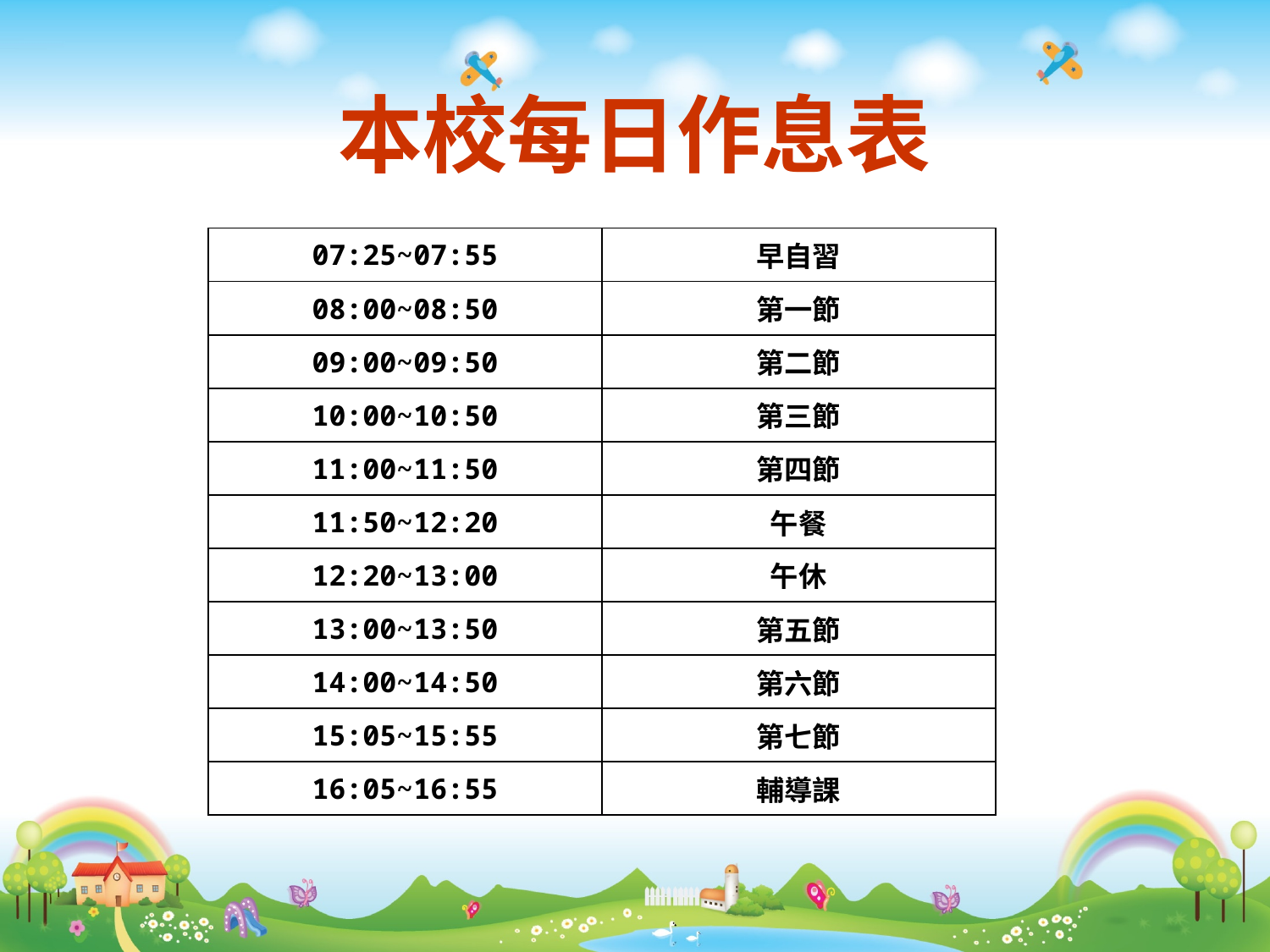

# 本校每日作息表
| 07:25~07:55 | 早自習 |
| --- | --- |
| 08:00~08:50 | 第一節 |
| 09:00~09:50 | 第二節 |
| 10:00~10:50 | 第三節 |
| 11:00~11:50 | 第四節 |
| 11:50~12:20 | 午餐 |
| 12:20~13:00 | 午休 |
| 13:00~13:50 | 第五節 |
| 14:00~14:50 | 第六節 |
| 15:05~15:55 | 第七節 |
| 16:05~16:55 | 輔導課 |